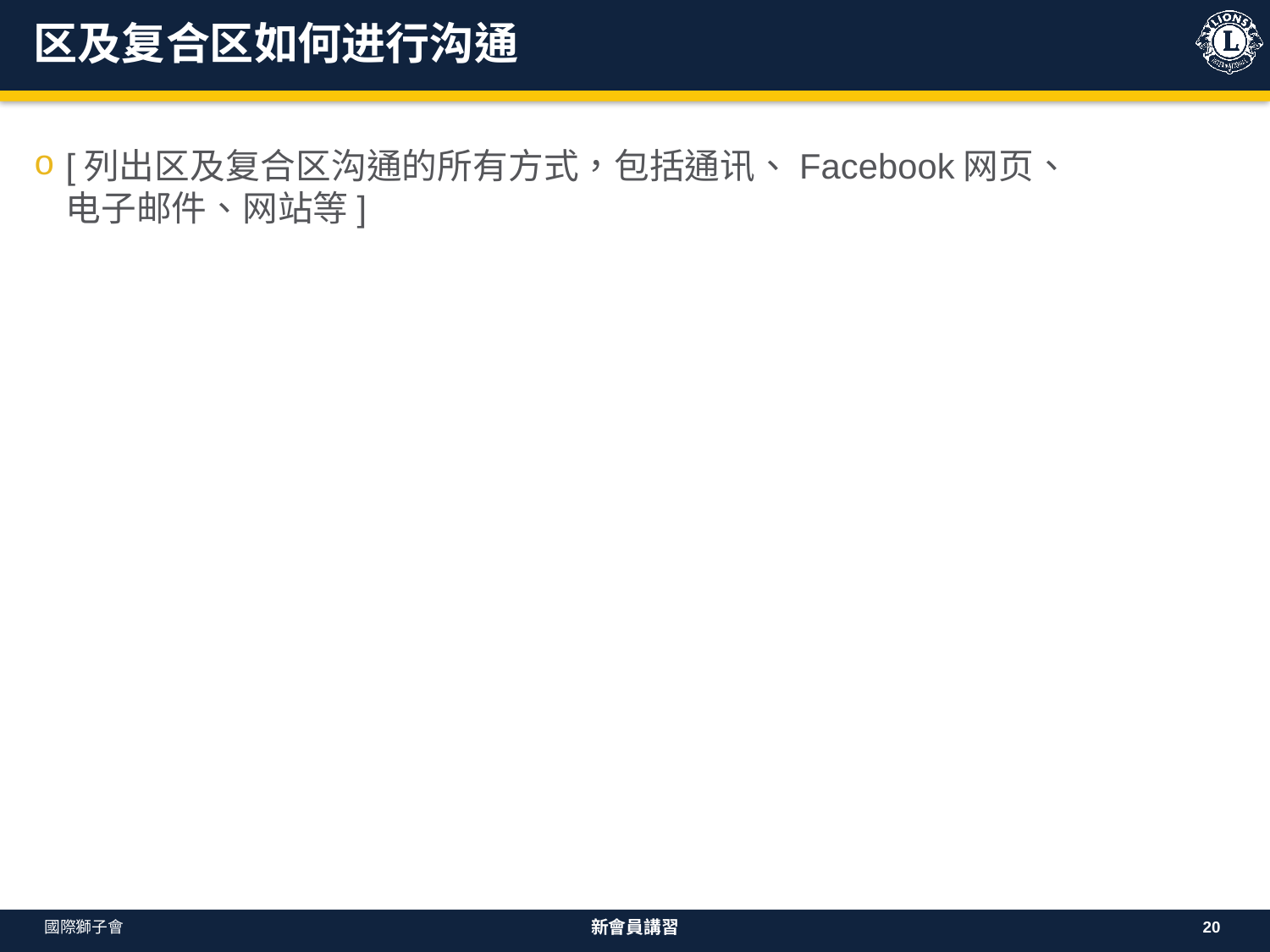

# 区及复合区如何进行沟通
[列出区及复合区沟通的所有方式，包括通讯、Facebook网页、电子邮件、网站等]